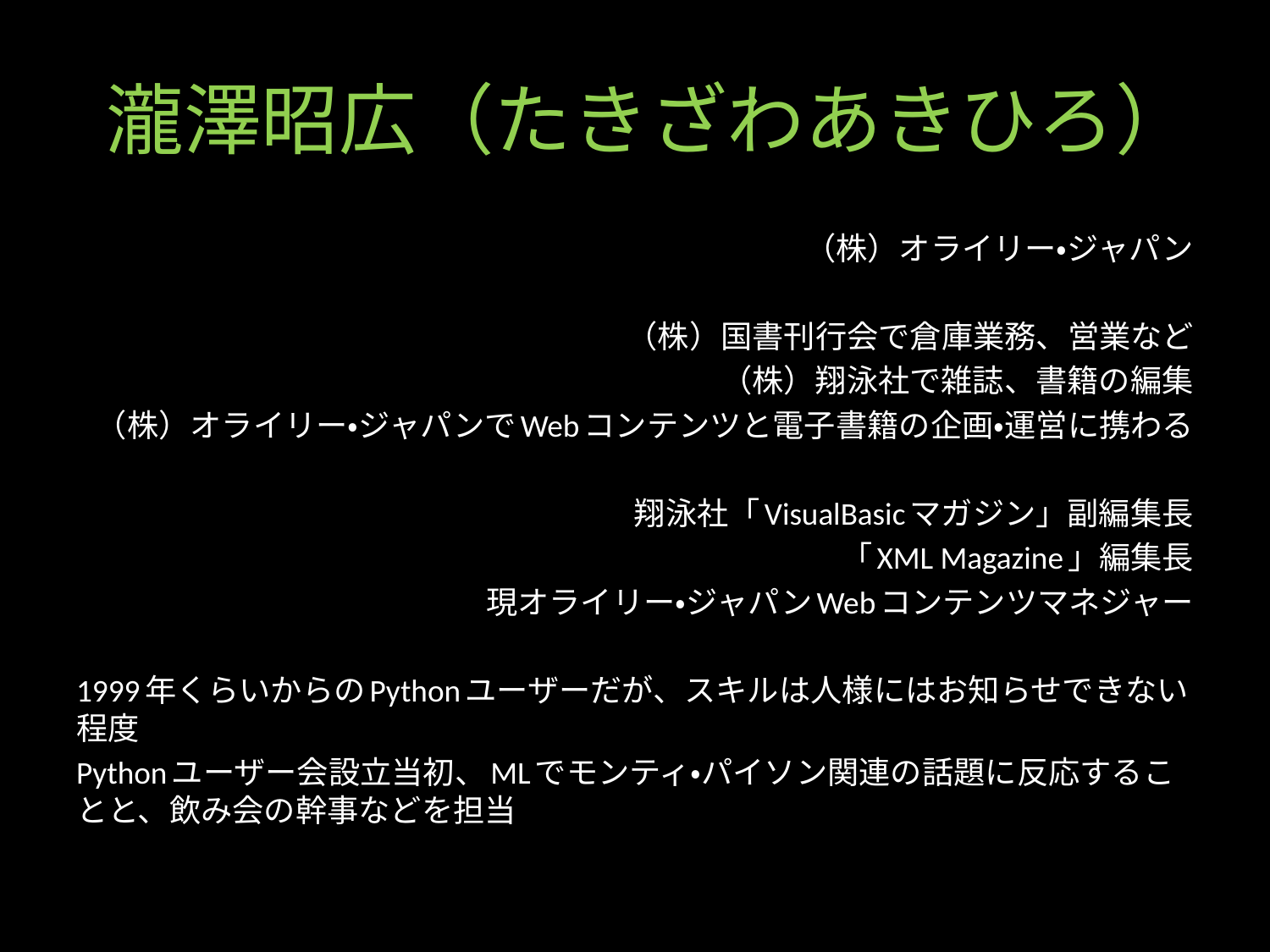

# 瀧澤昭広（たきざわあきひろ）
（株）オライリー・ジャパン

（株）国書刊行会で倉庫業務、営業など
（株）翔泳社で雑誌、書籍の編集
（株）オライリー・ジャパンでWebコンテンツと電子書籍の企画・運営に携わる

翔泳社「VisualBasicマガジン」副編集長
「XML Magazine」編集長
現オライリー・ジャパンWebコンテンツマネジャー

1999年くらいからのPythonユーザーだが、スキルは人様にはお知らせできない程度
Pythonユーザー会設立当初、MLでモンティ・パイソン関連の話題に反応することと、飲み会の幹事などを担当